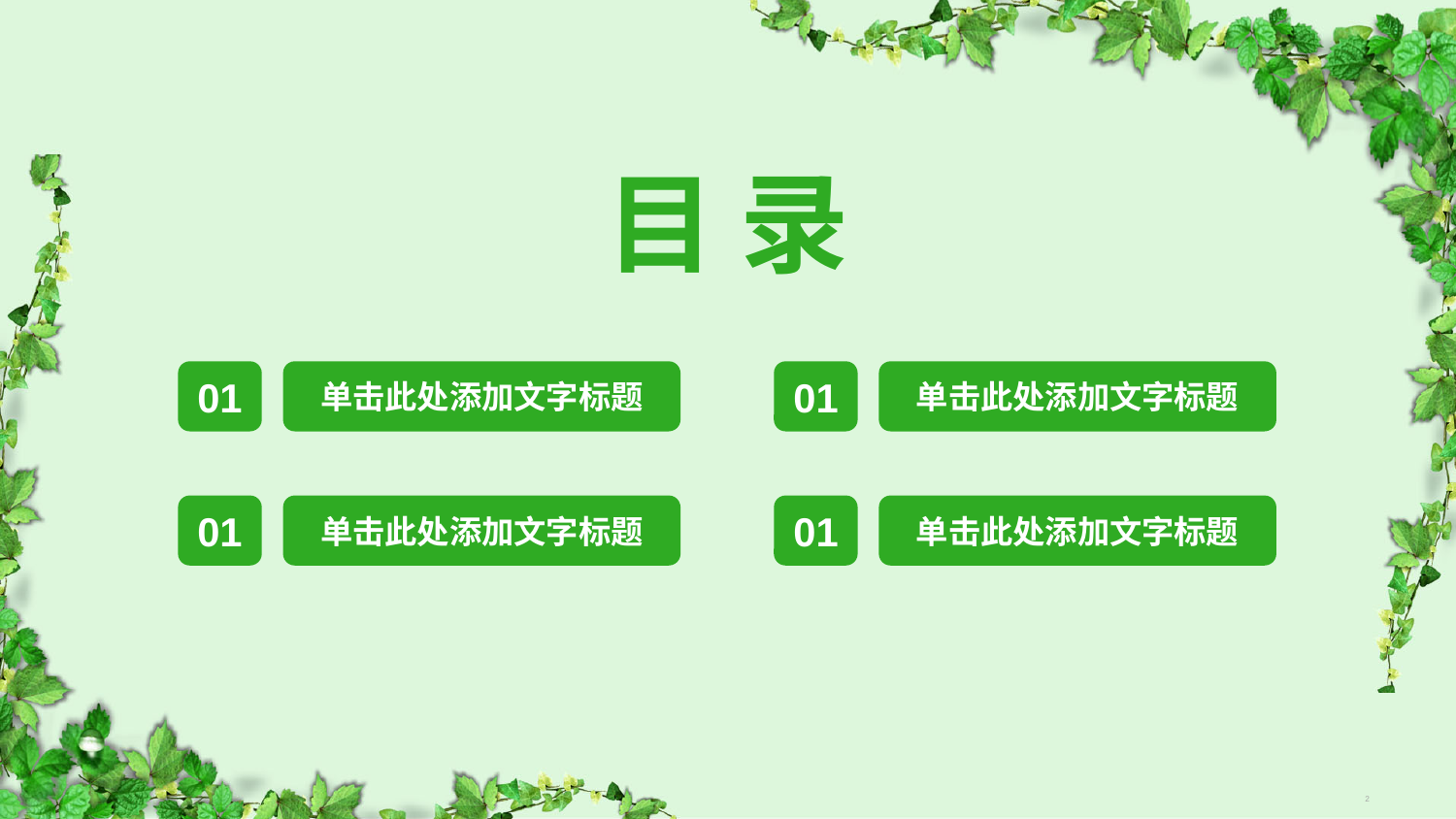

目 录
01
单击此处添加文字标题
01
单击此处添加文字标题
01
单击此处添加文字标题
01
单击此处添加文字标题